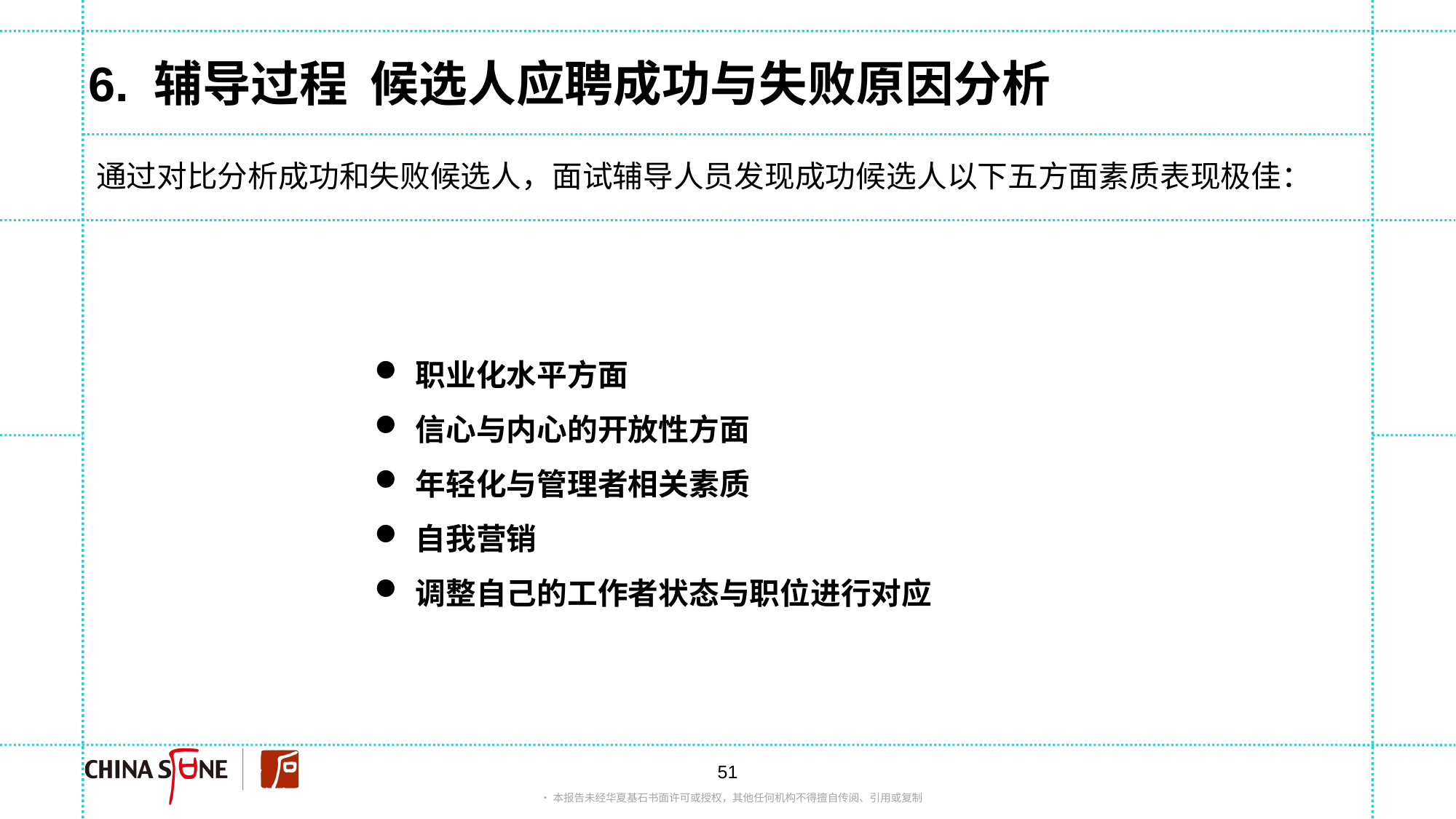

# 6. 辅导过程  候选人应聘成功与失败原因分析
通过对比分析成功和失败候选人，面试辅导人员发现成功候选人以下五方面素质表现极佳：

职业化水平方面
信心与内心的开放性方面
年轻化与管理者相关素质
自我营销
调整自己的工作者状态与职位进行对应